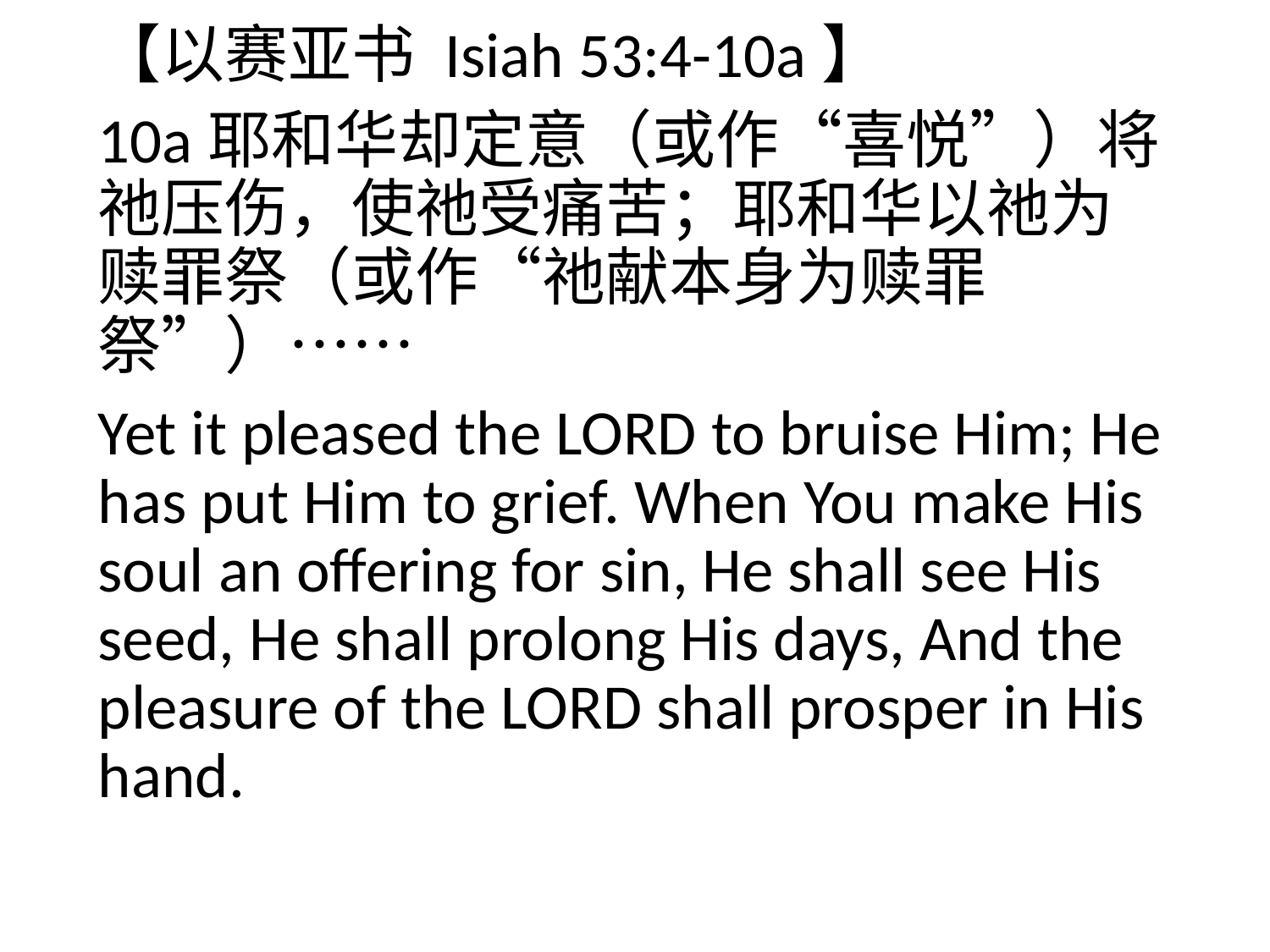

【以赛亚书 Isiah 53:4-10a】
10a耶和华却定意（或作“喜悦”）将祂压伤，使祂受痛苦；耶和华以祂为赎罪祭（或作“祂献本身为赎罪祭”）……
Yet it pleased the LORD to bruise Him; He has put Him to grief. When You make His soul an offering for sin, He shall see His seed, He shall prolong His days, And the pleasure of the LORD shall prosper in His hand.